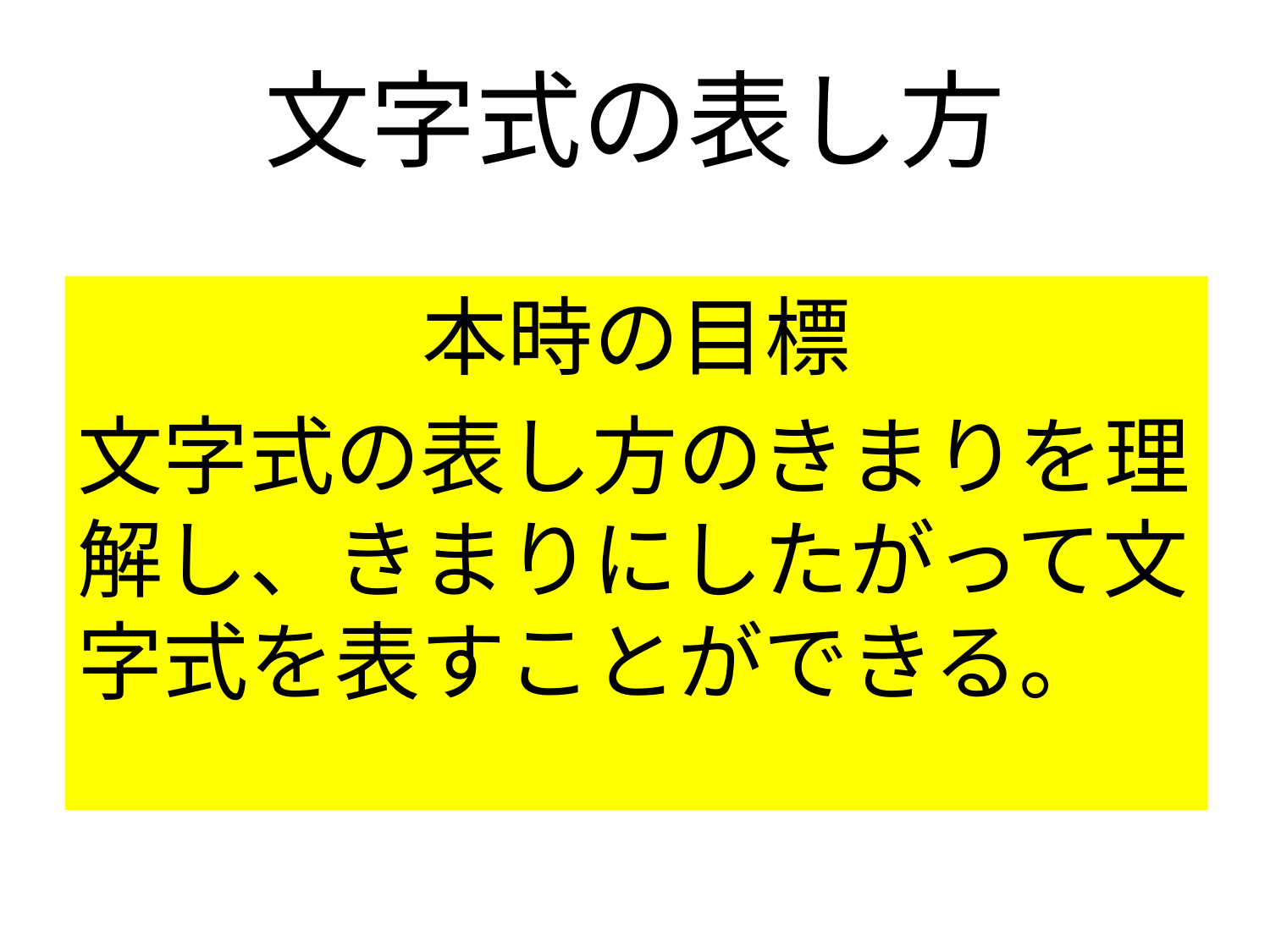

# 文字式の表し方
本時の目標
文字式の表し方のきまりを理解し、きまりにしたがって文字式を表すことができる。